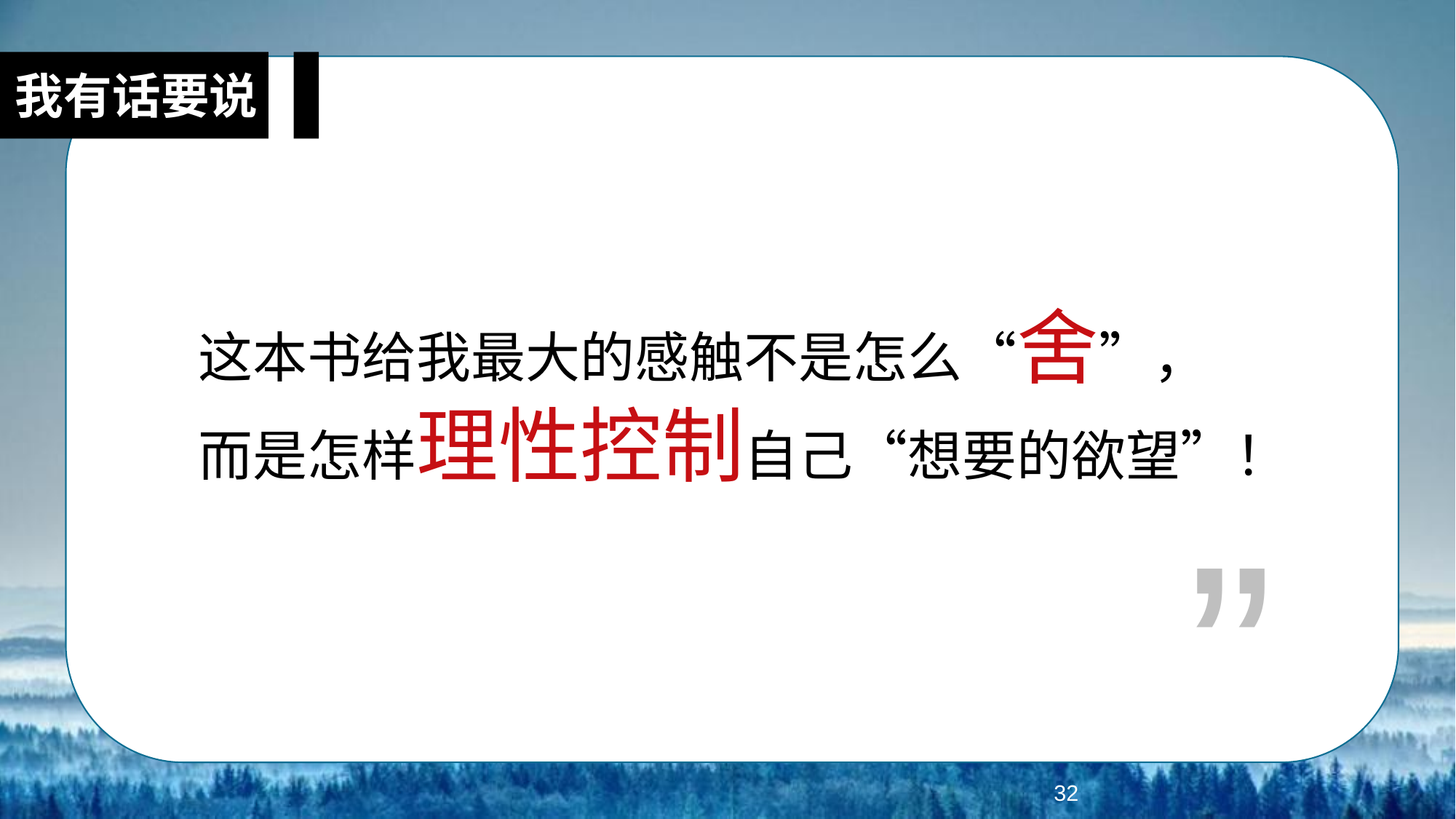

我有话要说
“
这本书给我最大的感触不是怎么“舍”，
而是怎样理性控制自己“想要的欲望”！
”